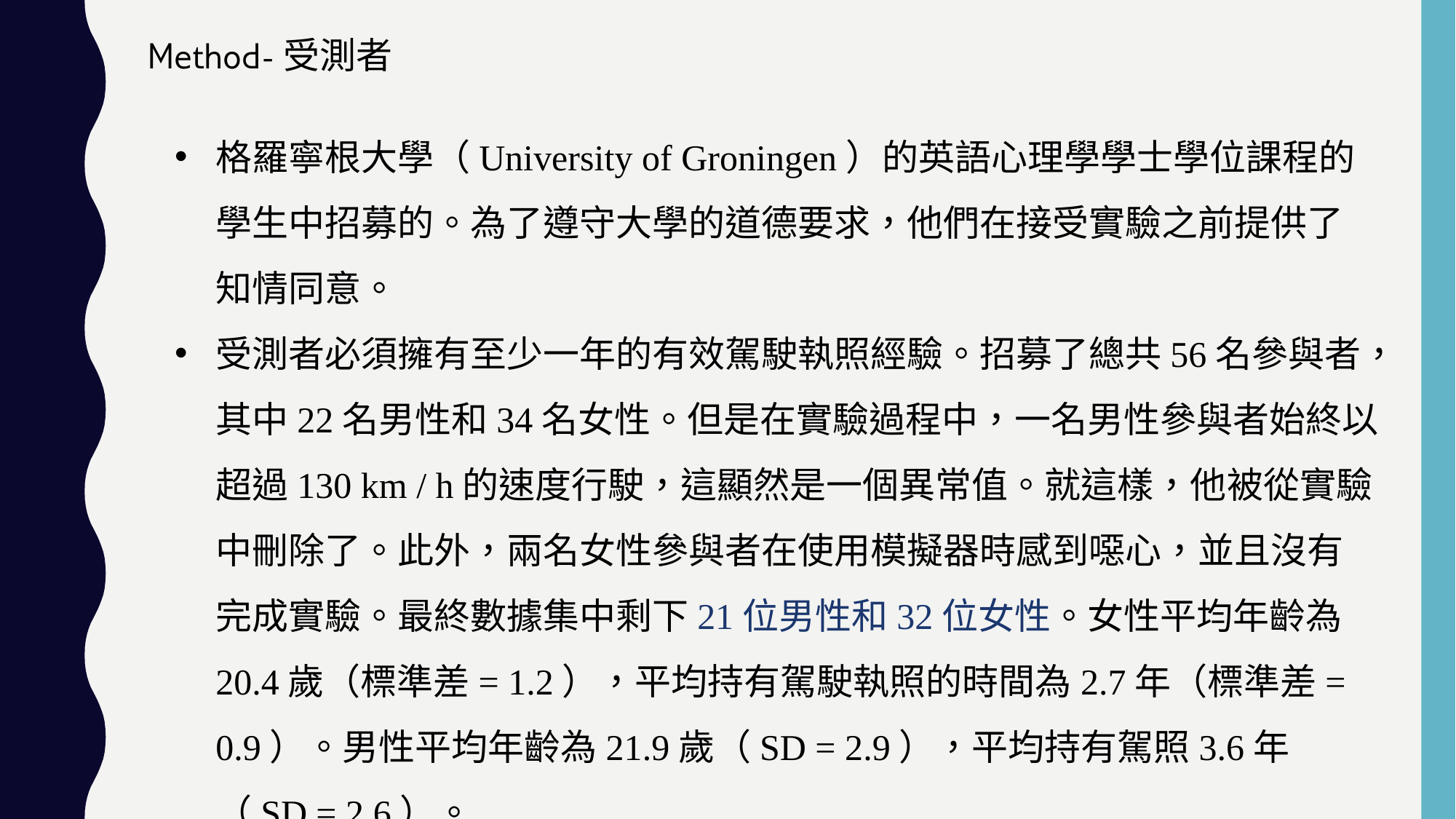

Method-受測者
格羅寧根大學（University of Groningen）的英語心理學學士學位課程的學生中招募的。為了遵守大學的道德要求，他們在接受實驗之前提供了知情同意。
受測者必須擁有至少一年的有效駕駛執照經驗。招募了總共56名參與者，其中22名男性和34名女性。但是在實驗過程中，一名男性參與者始終以超過130 km / h的速度行駛，這顯然是一個異常值。就這樣，他被從實驗中刪除了。此外，兩名女性參與者在使用模擬器時感到噁心，並且沒有完成實驗。最終數據集中剩下21位男性和32位女性。女性平均年齡為20.4歲（標準差= 1.2），平均持有駕駛執照的時間為2.7年（標準差= 0.9）。男性平均年齡為21.9歲（SD = 2.9），平均持有駕照3.6年（SD = 2.6）。